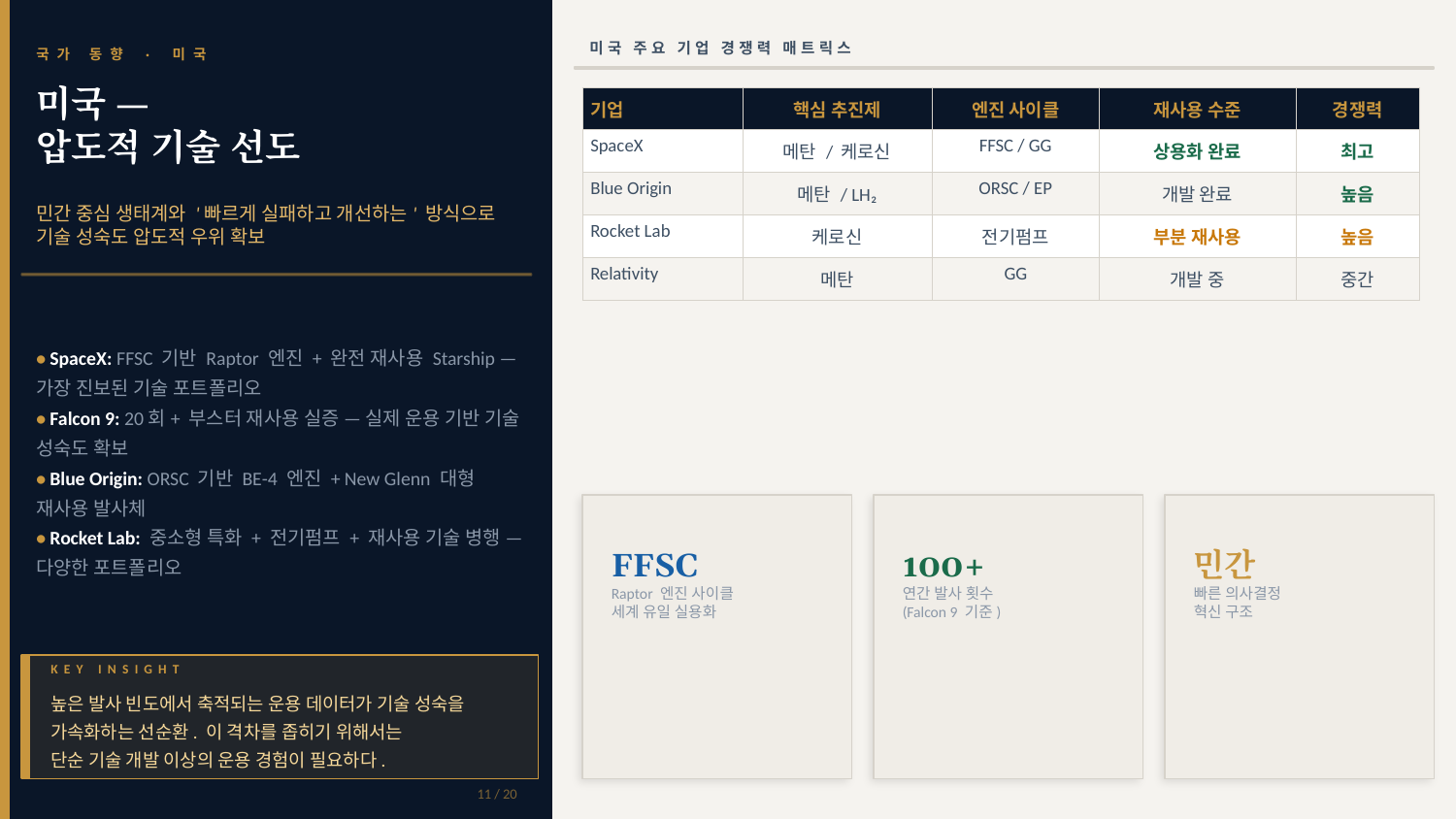

미국 주요 기업 경쟁력 매트릭스
국가 동향 · 미국

미국 —
압도적 기술 선도
| 기업 | 핵심 추진제 | 엔진 사이클 | 재사용 수준 | 경쟁력 |
| --- | --- | --- | --- | --- |
| SpaceX | 메탄 / 케로신 | FFSC / GG | 상용화 완료 | 최고 |
| Blue Origin | 메탄 / LH₂ | ORSC / EP | 개발 완료 | 높음 |
| Rocket Lab | 케로신 | 전기펌프 | 부분 재사용 | 높음 |
| Relativity | 메탄 | GG | 개발 중 | 중간 |
민간 중심 생태계와 '빠르게 실패하고 개선하는' 방식으로 기술 성숙도 압도적 우위 확보

• SpaceX: FFSC 기반 Raptor 엔진 + 완전 재사용 Starship — 가장 진보된 기술 포트폴리오
• Falcon 9: 20회+ 부스터 재사용 실증 — 실제 운용 기반 기술 성숙도 확보
• Blue Origin: ORSC 기반 BE-4 엔진 + New Glenn 대형 재사용 발사체
• Rocket Lab: 중소형 특화 + 전기펌프 + 재사용 기술 병행 — 다양한 포트폴리오

FFSC
100+
민간
Raptor 엔진 사이클
세계 유일 실용화
연간 발사 횟수
(Falcon 9 기준)
빠른 의사결정
혁신 구조

KEY INSIGHT
높은 발사 빈도에서 축적되는 운용 데이터가 기술 성숙을
가속화하는 선순환. 이 격차를 좁히기 위해서는
단순 기술 개발 이상의 운용 경험이 필요하다.
11 / 20